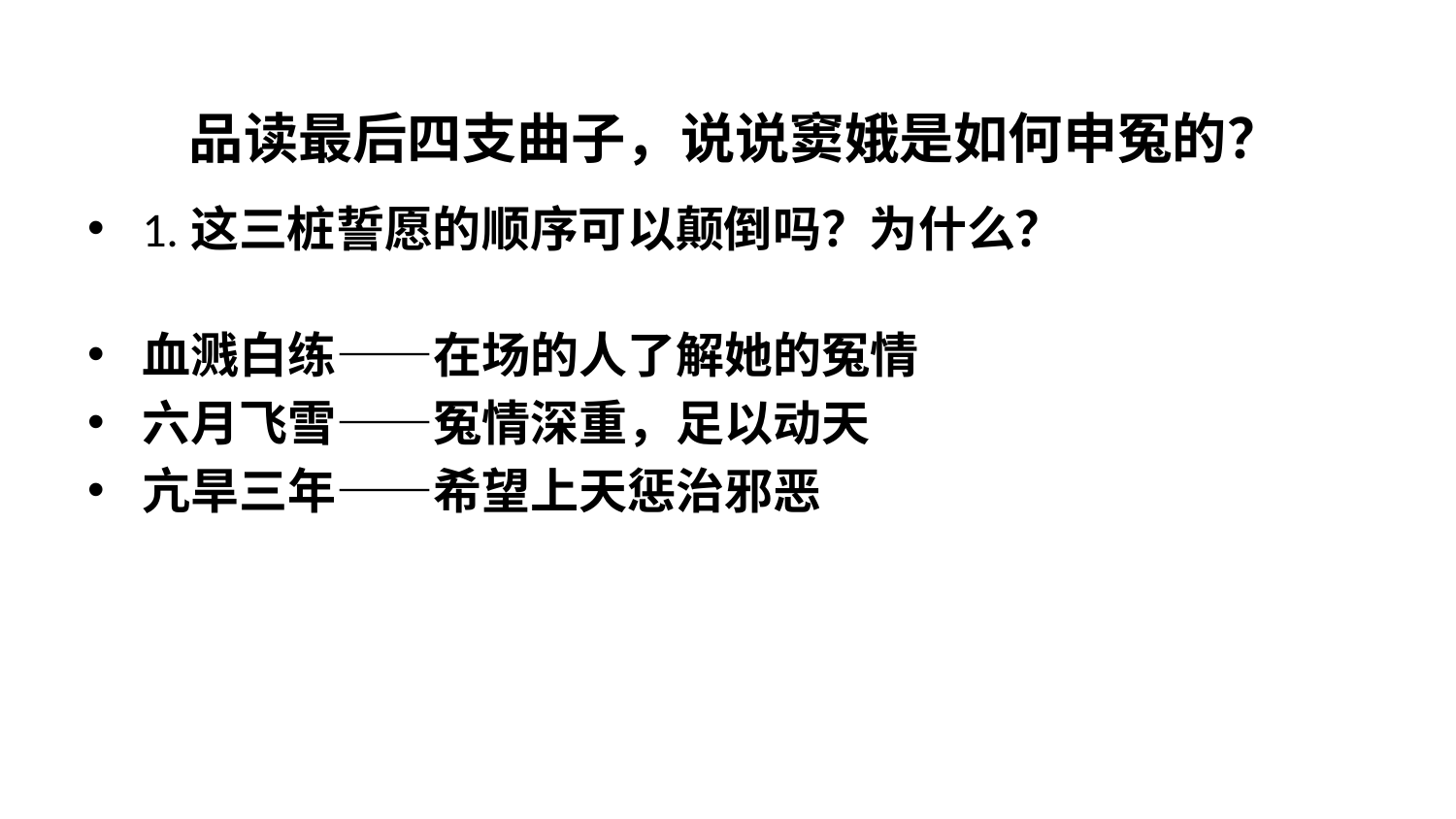

# 品读最后四支曲子，说说窦娥是如何申冤的？
1.这三桩誓愿的顺序可以颠倒吗？为什么？
血溅白练——在场的人了解她的冤情
六月飞雪——冤情深重，足以动天
亢旱三年——希望上天惩治邪恶